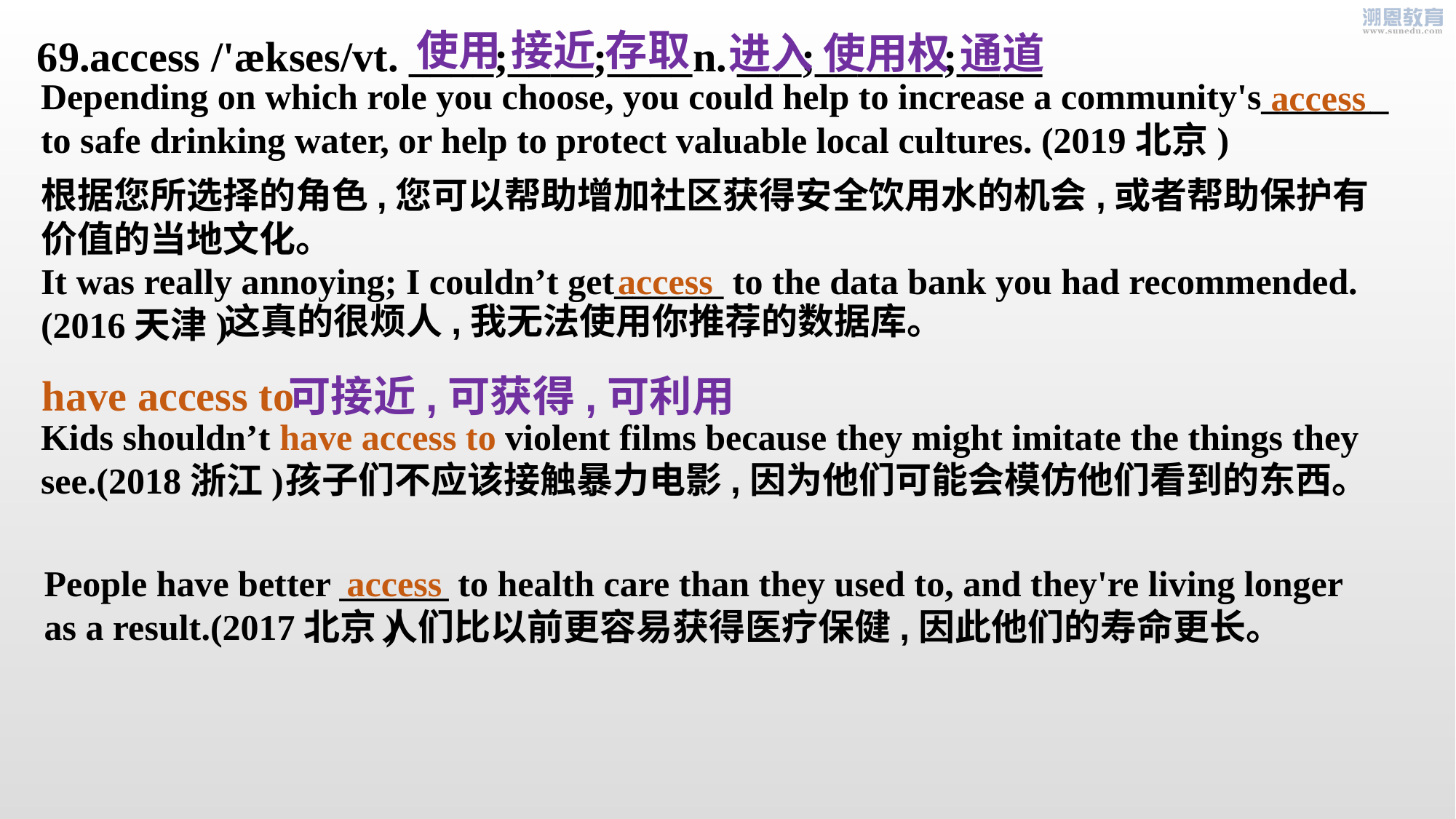

使用 接近 存取
进入 使用权 通道
69.access /'ækses/vt. ____;____;____n. ___;______;____
Depending on which role you choose, you could help to increase a community's_______ to safe drinking water, or help to protect valuable local cultures. (2019北京)
access
根据您所选择的角色,您可以帮助增加社区获得安全饮用水的机会,或者帮助保护有价值的当地文化。
It was really annoying; I couldn’t get______ to the data bank you had recommended.
(2016天津)
access
这真的很烦人,我无法使用你推荐的数据库。
have access to
可接近,可获得,可利用
Kids shouldn’t have access to violent films because they might imitate the things they see.(2018浙江)
孩子们不应该接触暴力电影,因为他们可能会模仿他们看到的东西。
People have better ______ to health care than they used to, and they're living longer as a result.(2017北京)
access
人们比以前更容易获得医疗保健,因此他们的寿命更长。